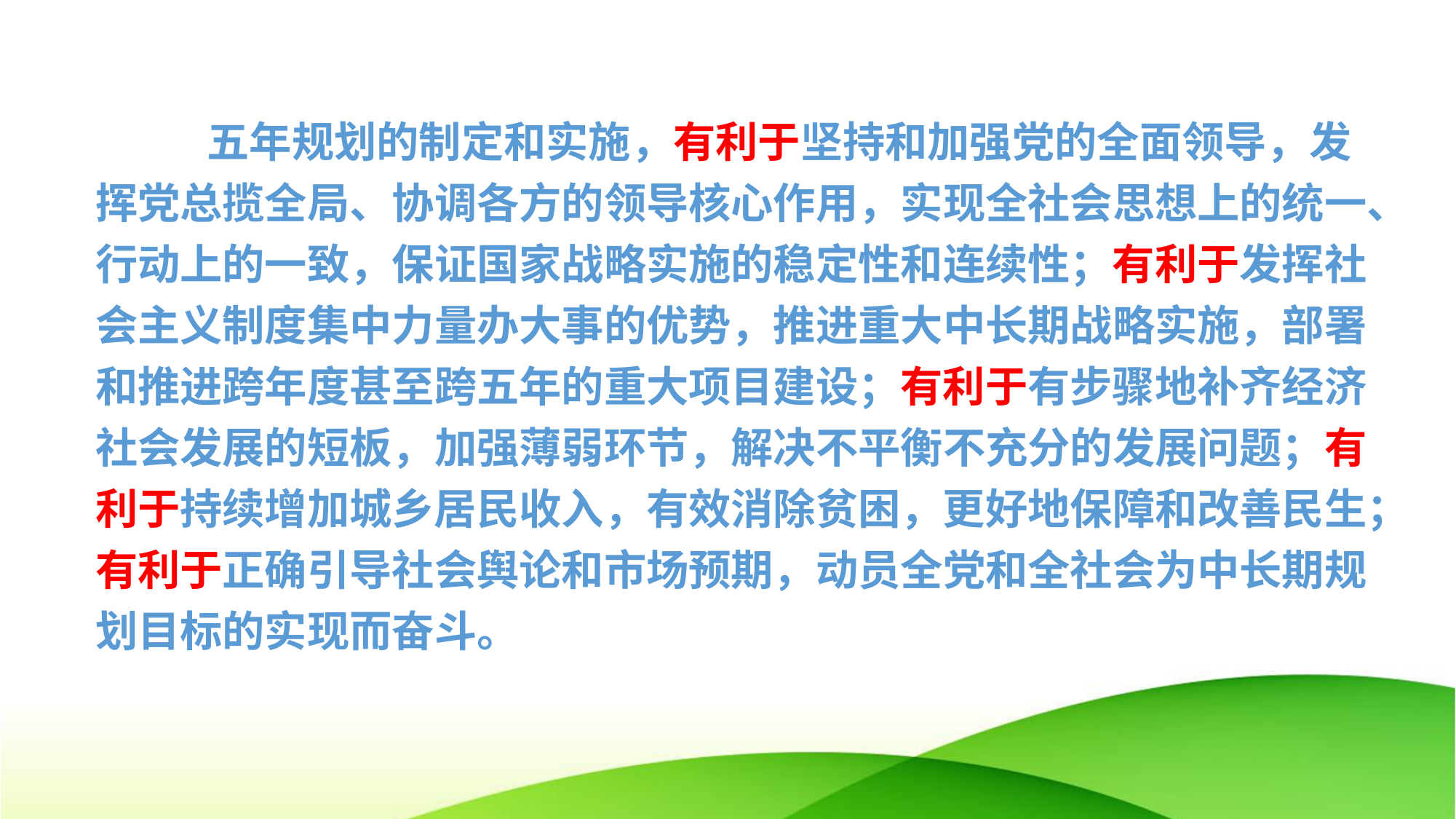

五年规划的制定和实施，有利于坚持和加强党的全面领导，发挥党总揽全局、协调各方的领导核心作用，实现全社会思想上的统一、行动上的一致，保证国家战略实施的稳定性和连续性；有利于发挥社会主义制度集中力量办大事的优势，推进重大中长期战略实施，部署和推进跨年度甚至跨五年的重大项目建设；有利于有步骤地补齐经济社会发展的短板，加强薄弱环节，解决不平衡不充分的发展问题；有利于持续增加城乡居民收入，有效消除贫困，更好地保障和改善民生；有利于正确引导社会舆论和市场预期，动员全党和全社会为中长期规划目标的实现而奋斗。